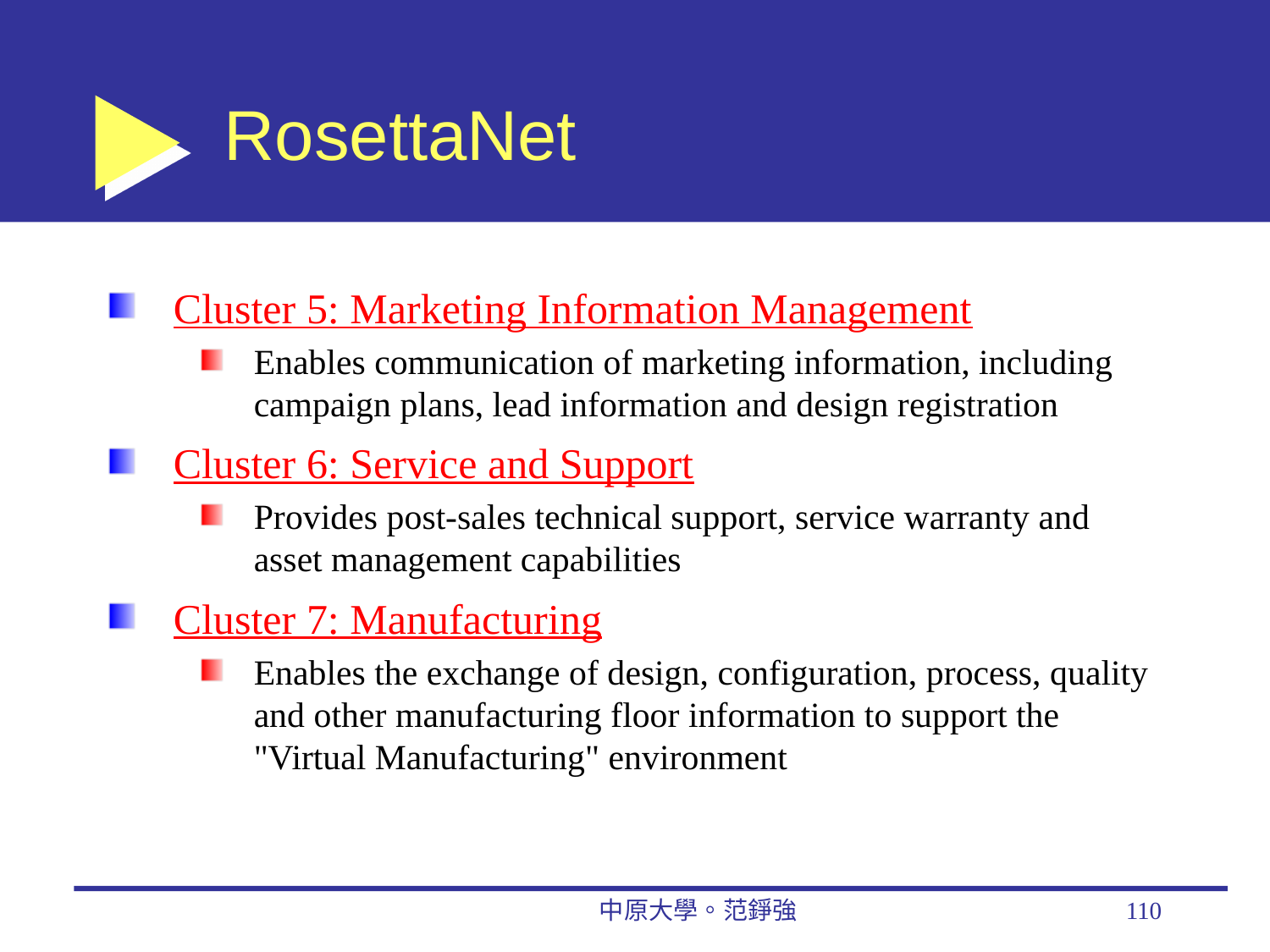

# RosettaNet
Cluster 5: Marketing Information Management
Enables communication of marketing information, including campaign plans, lead information and design registration
Cluster 6: Service and Support
Provides post-sales technical support, service warranty and asset management capabilities
Cluster 7: Manufacturing
Enables the exchange of design, configuration, process, quality and other manufacturing floor information to support the "Virtual Manufacturing" environment

中原大學。范錚強
110